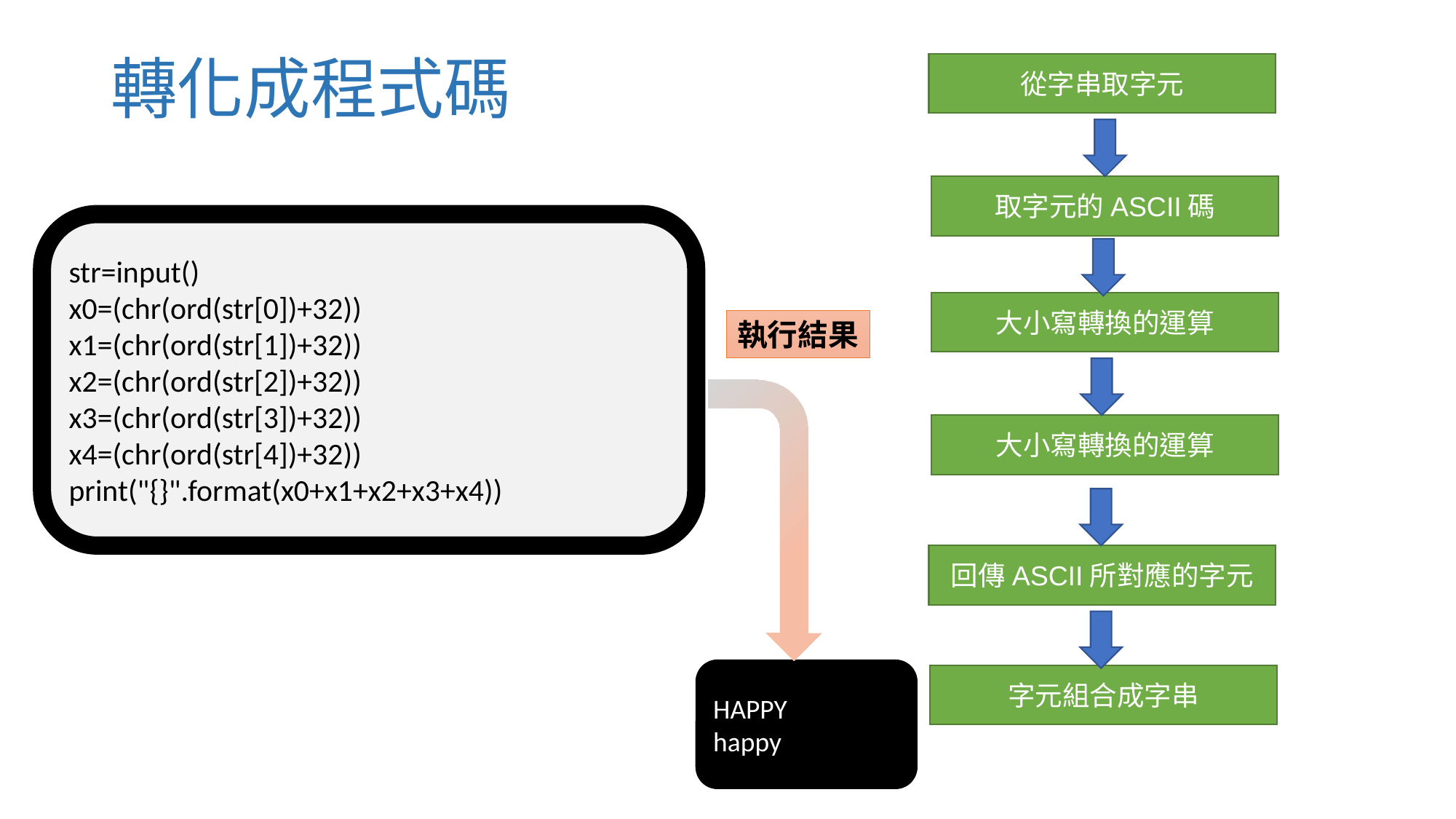

轉化成程式碼
從字串取字元

取字元的ASCII碼
str=input()
x0=(chr(ord(str[0])+32))
x1=(chr(ord(str[1])+32))
x2=(chr(ord(str[2])+32))
x3=(chr(ord(str[3])+32))
x4=(chr(ord(str[4])+32))
print("{}".format(x0+x1+x2+x3+x4))

大小寫轉換的運算
執行結果

大小寫轉換的運算

回傳ASCII所對應的字元

HAPPY
happy
字元組合成字串